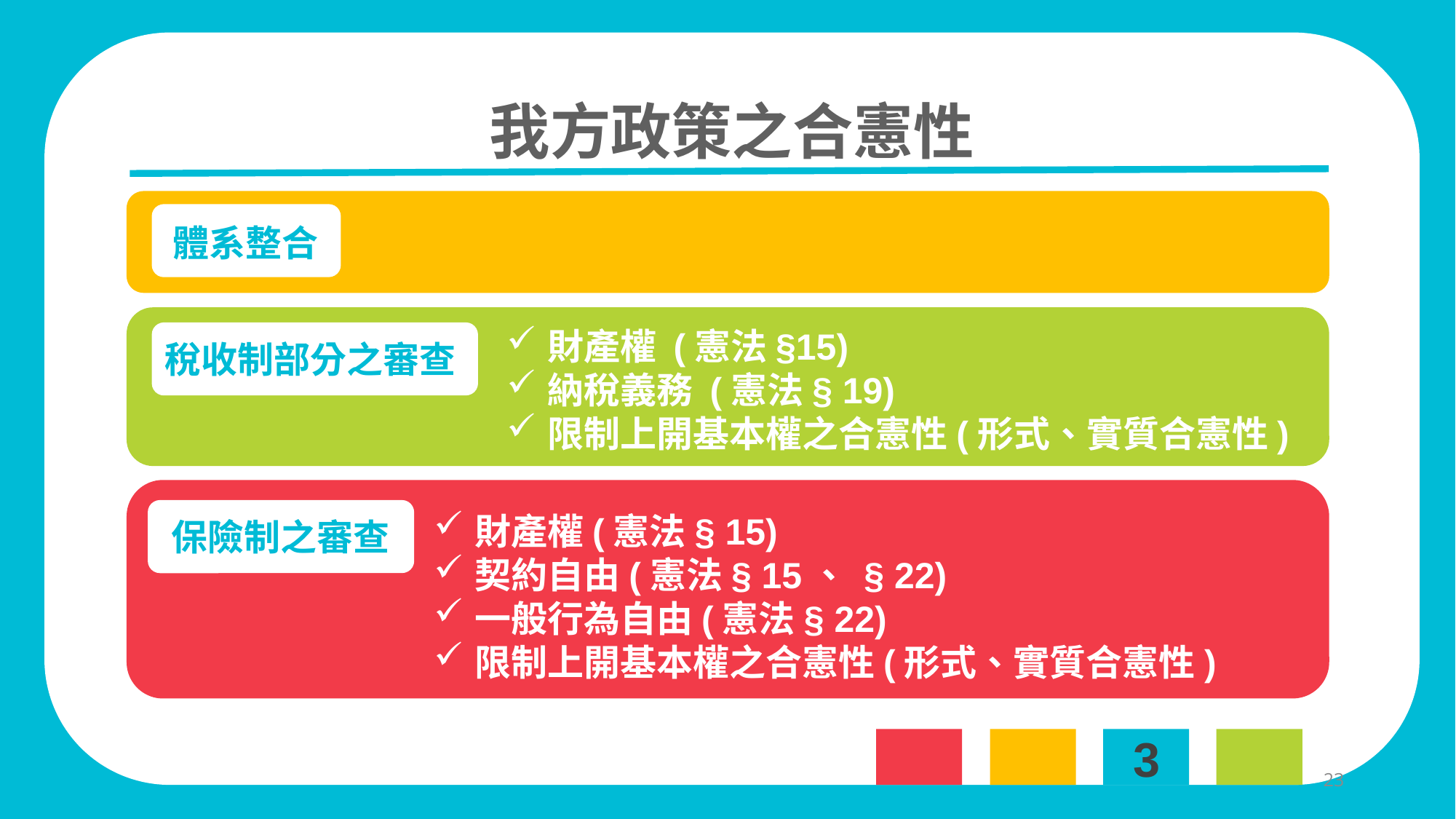

我方政策之合憲性

體系整合

財產權 (憲法§15)
納稅義務 (憲法§ 19)
限制上開基本權之合憲性(形式、實質合憲性)

稅收制部分之審查

財產權(憲法§ 15)
契約自由(憲法§ 15、 § 22)
一般行為自由(憲法§ 22)
限制上開基本權之合憲性(形式、實質合憲性)
保險制之審查

3

23